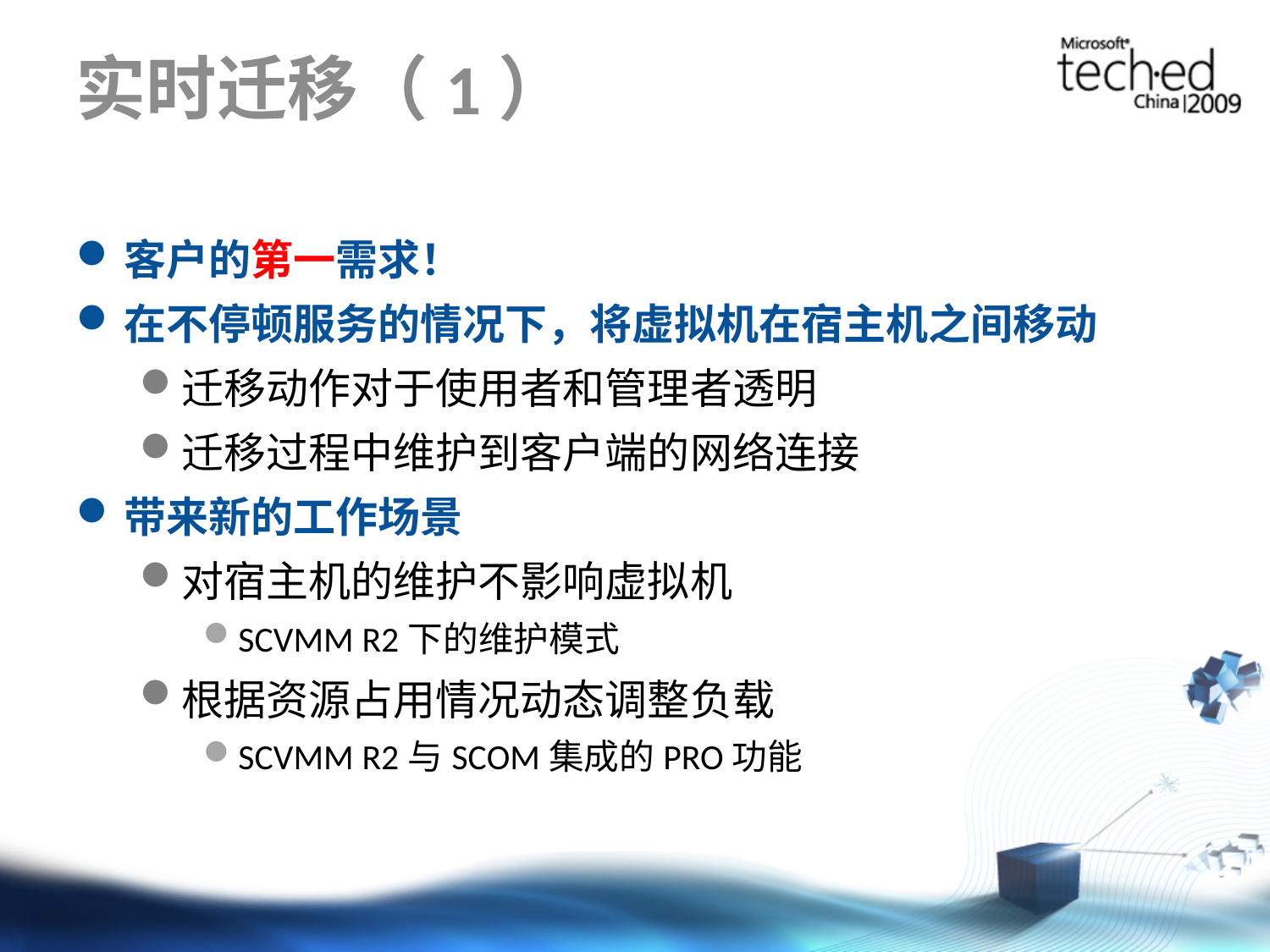

# 实时迁移（1）
客户的第一需求！
在不停顿服务的情况下，将虚拟机在宿主机之间移动
迁移动作对于使用者和管理者透明
迁移过程中维护到客户端的网络连接
带来新的工作场景
对宿主机的维护不影响虚拟机
SCVMM R2下的维护模式
根据资源占用情况动态调整负载
SCVMM R2与SCOM集成的PRO功能